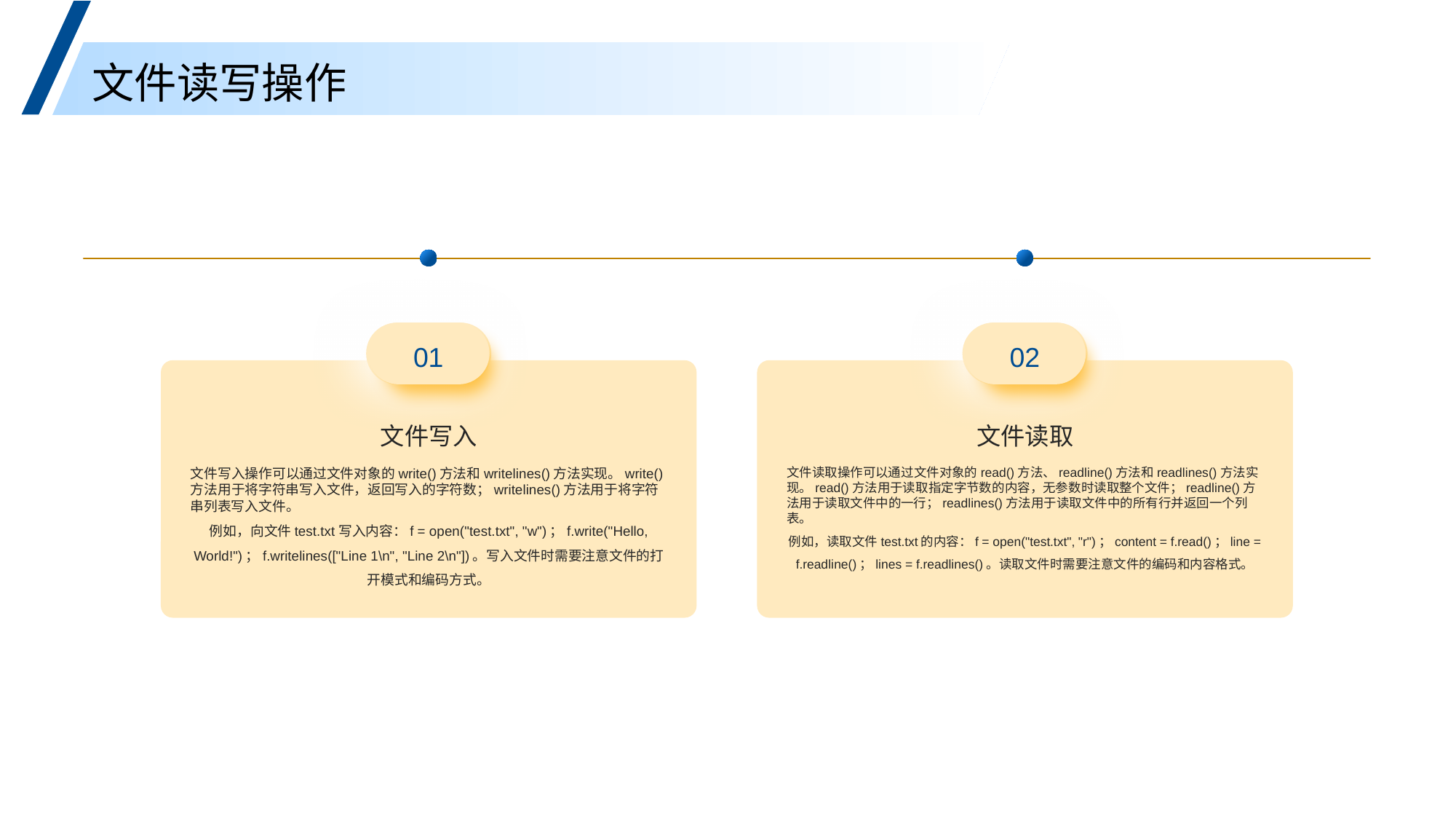

文件读写操作

01
02

文件写入
文件读取
文件写入操作可以通过文件对象的write()方法和writelines()方法实现。write()方法用于将字符串写入文件，返回写入的字符数；writelines()方法用于将字符串列表写入文件。
例如，向文件test.txt写入内容：f = open("test.txt", "w")；f.write("Hello, World!")；f.writelines(["Line 1\n", "Line 2\n"])。写入文件时需要注意文件的打开模式和编码方式。
文件读取操作可以通过文件对象的read()方法、readline()方法和readlines()方法实现。read()方法用于读取指定字节数的内容，无参数时读取整个文件；readline()方法用于读取文件中的一行；readlines()方法用于读取文件中的所有行并返回一个列表。
例如，读取文件test.txt的内容：f = open("test.txt", "r")；content = f.read()；line = f.readline()；lines = f.readlines()。读取文件时需要注意文件的编码和内容格式。